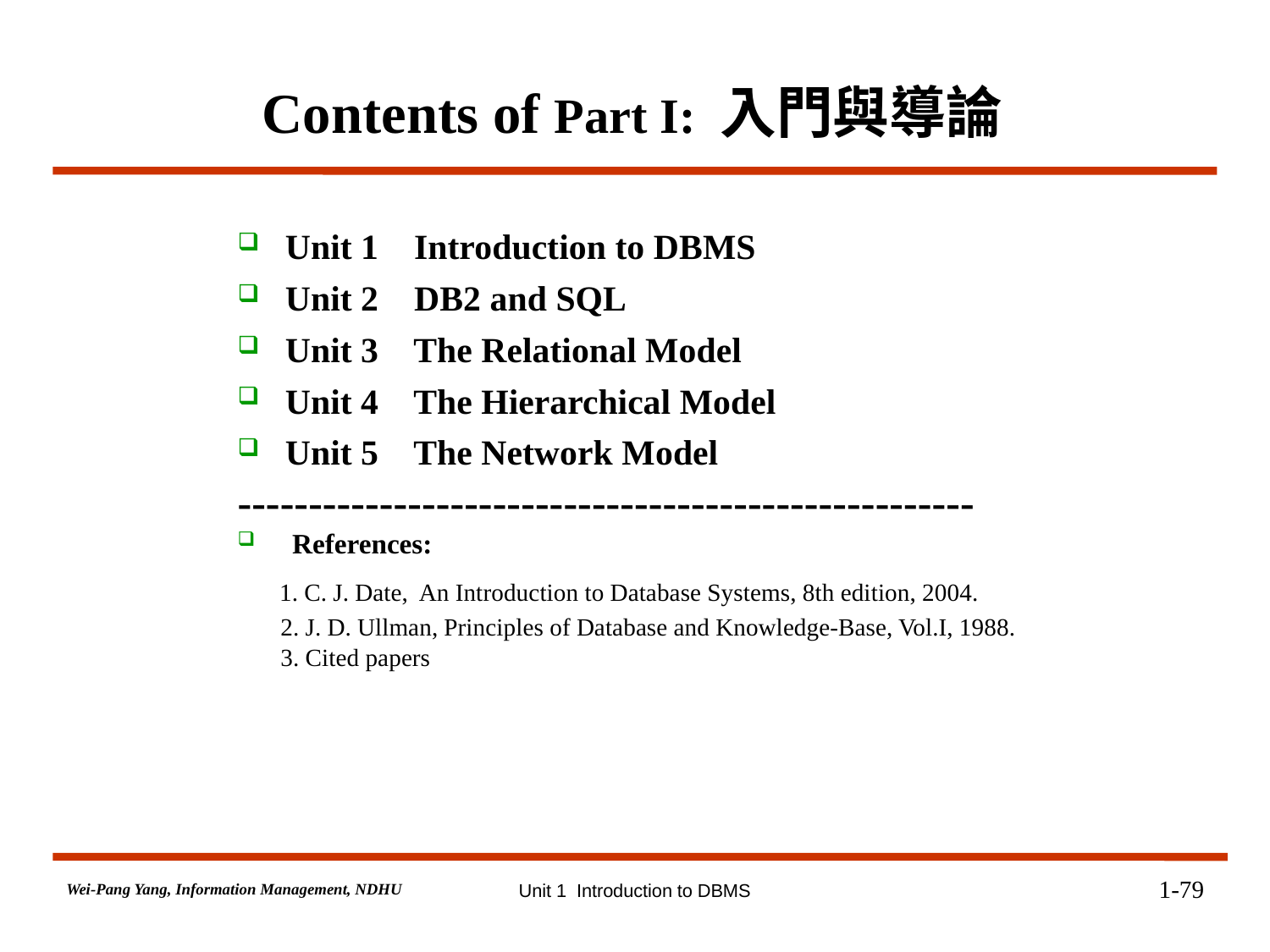

Contents of Part I: 入門與導論
Unit 1    Introduction to DBMS
Unit 2    DB2 and SQL
Unit 3    The Relational Model
Unit 4    The Hierarchical Model
Unit 5    The Network Model
----------------------------------------------------
 References:

      1. C. J. Date,  An Introduction to Database Systems, 8th edition, 2004.

       2. J. D. Ullman, Principles of Database and Knowledge-Base, Vol.I, 1988.
       3. Cited papers
1-79